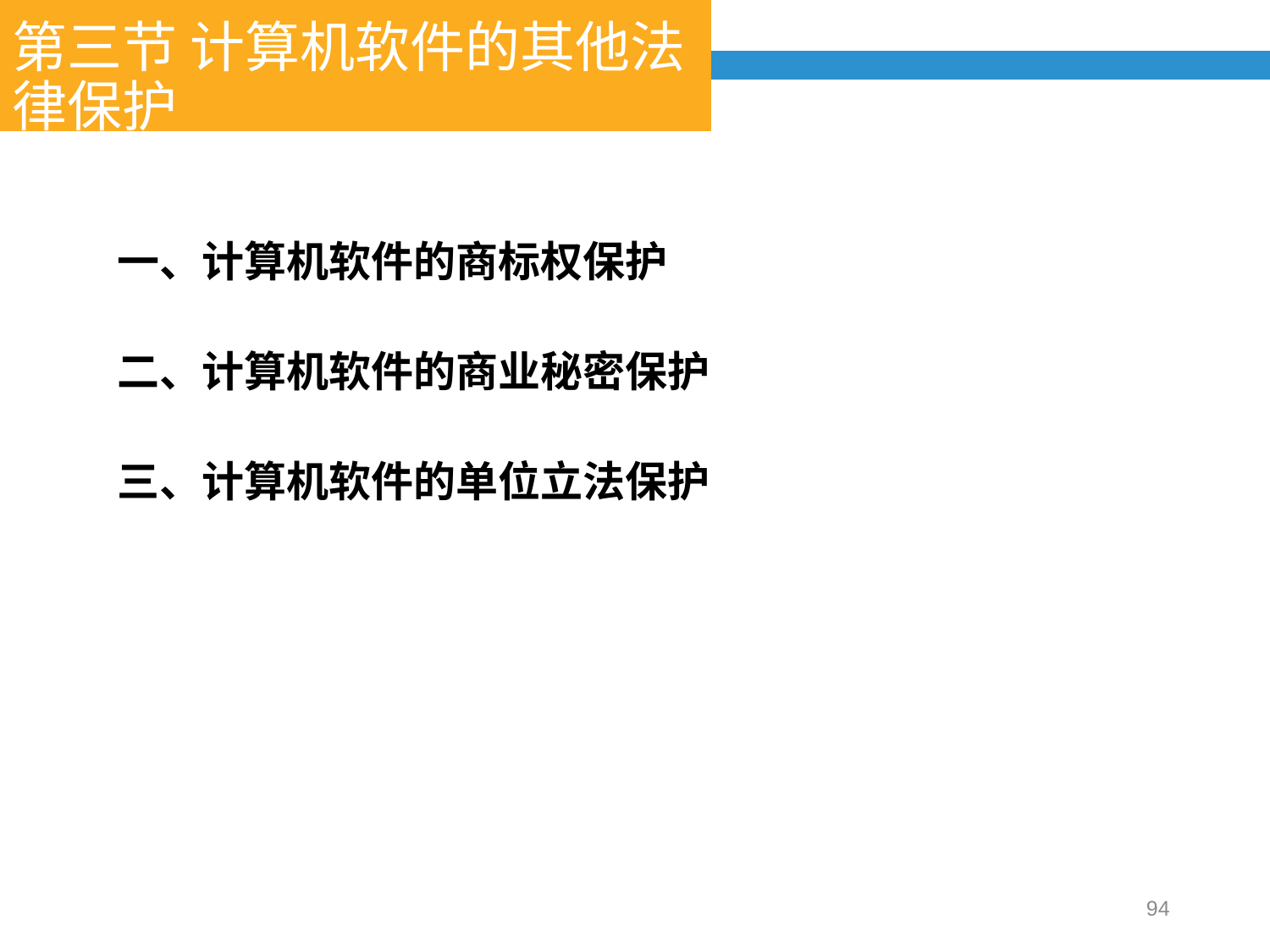

第三节 计算机软件的其他法律保护
一、计算机软件的商标权保护

二、计算机软件的商业秘密保护

三、计算机软件的单位立法保护

94